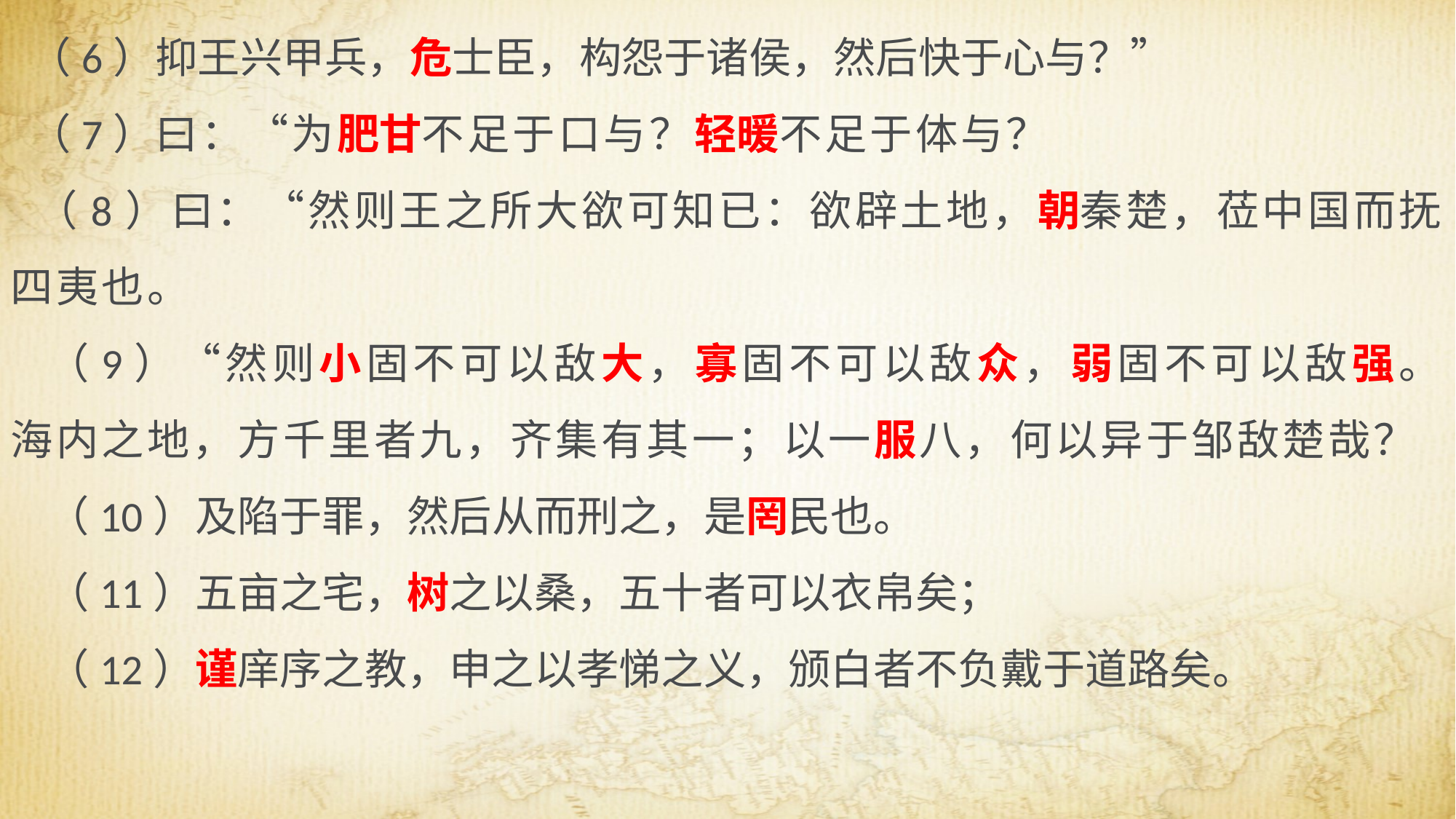

（6）抑王兴甲兵，危士臣，构怨于诸侯，然后快于心与？”
（7）曰：“为肥甘不足于口与？轻暖不足于体与？
（8）曰：“然则王之所大欲可知已：欲辟土地，朝秦楚，莅中国而抚四夷也。
（9）“然则小固不可以敌大，寡固不可以敌众，弱固不可以敌强。海内之地，方千里者九，齐集有其一；以一服八，何以异于邹敌楚哉？
（10）及陷于罪，然后从而刑之，是罔民也。
（11）五亩之宅，树之以桑，五十者可以衣帛矣；
（12）谨庠序之教，申之以孝悌之义，颁白者不负戴于道路矣。